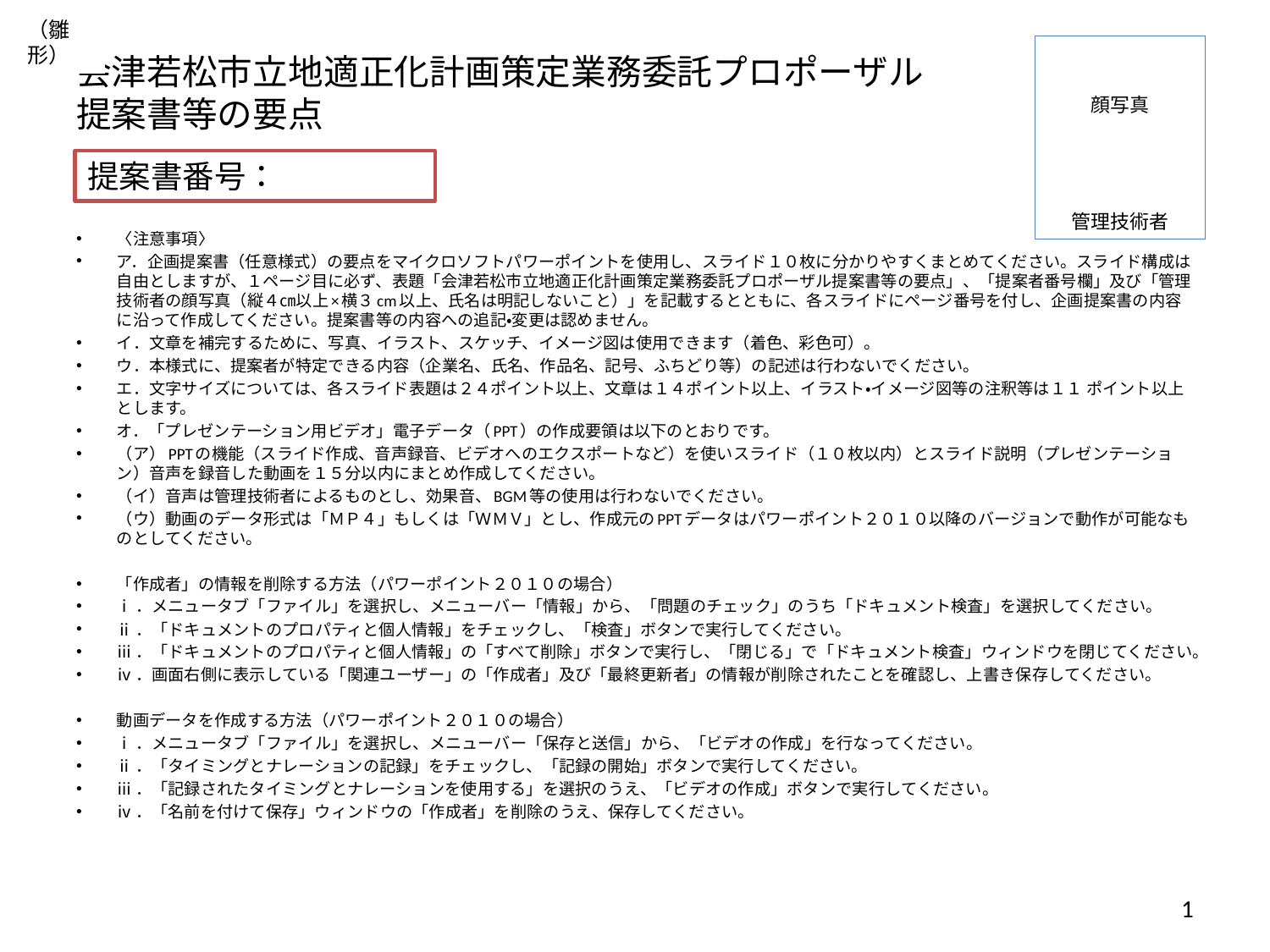

（雛形）

顔写真

管理技術者
# 会津若松市立地適正化計画策定業務委託プロポーザル 提案書等の要点
提案書番号：
〈注意事項〉
ア．企画提案書（任意様式）の要点をマイクロソフトパワーポイントを使用し、スライド１０枚に分かりやすくまとめてください。スライド構成は自由としますが、１ページ目に必ず、表題「会津若松市立地適正化計画策定業務委託プロポーザル提案書等の要点」、「提案者番号欄」及び「管理技術者の顔写真（縦４㎝以上×横３cm以上、氏名は明記しないこと）」を記載するとともに、各スライドにページ番号を付し、企画提案書の内容に沿って作成してください。提案書等の内容への追記・変更は認めません。
イ．文章を補完するために、写真、イラスト、スケッチ、イメージ図は使用できます（着色、彩色可）。
ウ．本様式に、提案者が特定できる内容（企業名、氏名、作品名、記号、ふちどり等）の記述は行わないでください。
エ．文字サイズについては、各スライド表題は２４ポイント以上、文章は１４ポイント以上、イラスト・イメージ図等の注釈等は１１ ポイント以上とします。
オ．「プレゼンテーション用ビデオ」電子データ（PPT）の作成要領は以下のとおりです。
（ア）PPTの機能（スライド作成、音声録音、ビデオへのエクスポートなど）を使いスライド（１０枚以内）とスライド説明（プレゼンテーション）音声を録音した動画を１５分以内にまとめ作成してください。
（イ）音声は管理技術者によるものとし、効果音、BGM等の使用は行わないでください。
（ウ）動画のデータ形式は「ＭＰ４」もしくは「ＷＭＶ」とし、作成元のPPTデータはパワーポイント２０１０以降のバージョンで動作が可能なものとしてください。

「作成者」の情報を削除する方法（パワーポイント２０１０の場合）
ⅰ．メニュータブ「ファイル」を選択し、メニューバー「情報」から、「問題のチェック」のうち「ドキュメント検査」を選択してください。
ⅱ．「ドキュメントのプロパティと個人情報」をチェックし、「検査」ボタンで実行してください。
ⅲ．「ドキュメントのプロパティと個人情報」の「すべて削除」ボタンで実行し、「閉じる」で「ドキュメント検査」ウィンドウを閉じてください。
ⅳ．画面右側に表示している「関連ユーザー」の「作成者」及び「最終更新者」の情報が削除されたことを確認し、上書き保存してください。

動画データを作成する方法（パワーポイント２０１０の場合）
ⅰ．メニュータブ「ファイル」を選択し、メニューバー「保存と送信」から、「ビデオの作成」を行なってください。
ⅱ．「タイミングとナレーションの記録」をチェックし、「記録の開始」ボタンで実行してください。
ⅲ．「記録されたタイミングとナレーションを使用する」を選択のうえ、「ビデオの作成」ボタンで実行してください。
ⅳ．「名前を付けて保存」ウィンドウの「作成者」を削除のうえ、保存してください。
1